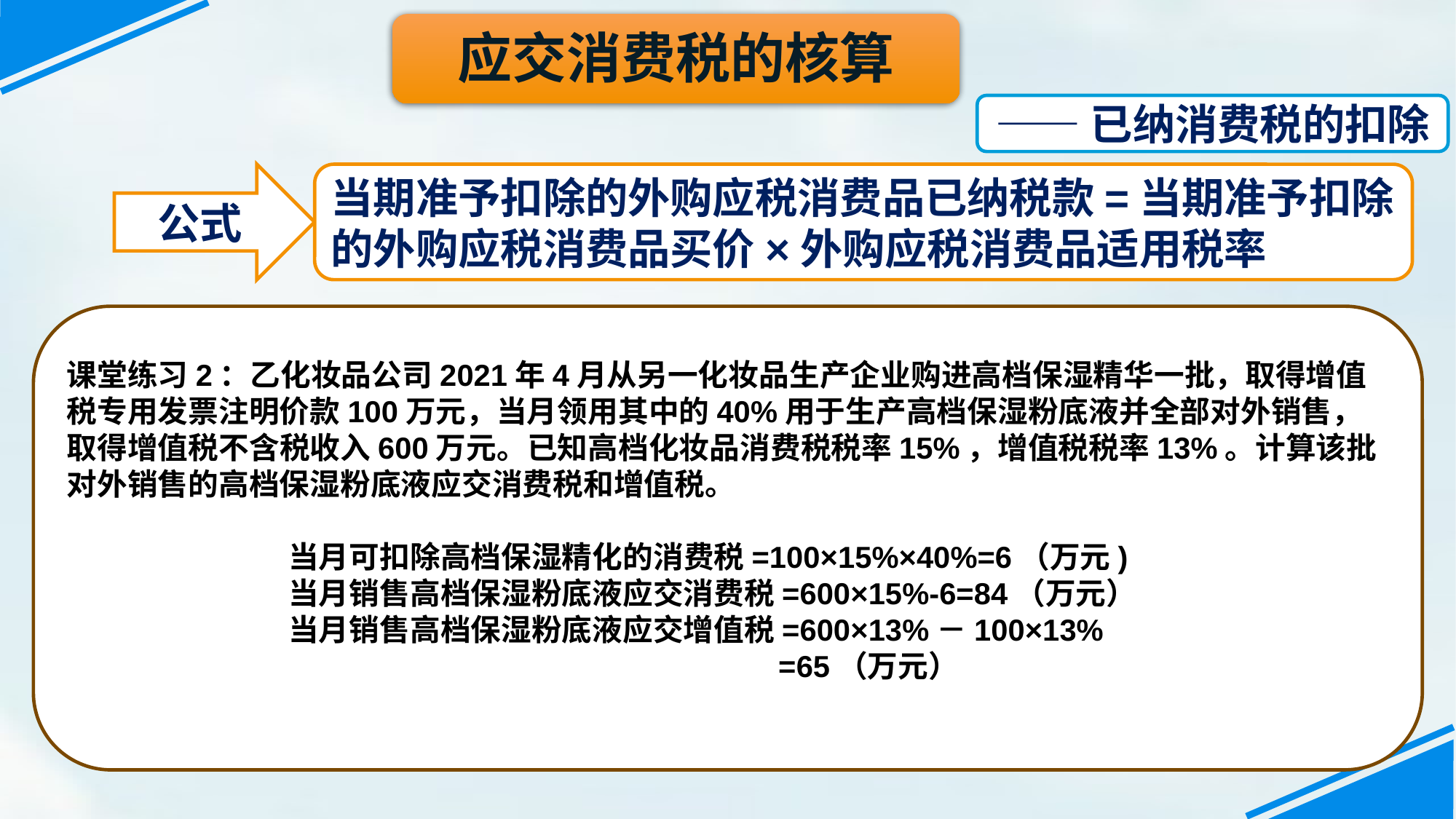

应交消费税的核算
——已纳消费税的扣除
公式
当期准予扣除的外购应税消费品已纳税款=当期准予扣除的外购应税消费品买价×外购应税消费品适用税率
课堂练习2：乙化妆品公司2021年4月从另一化妆品生产企业购进高档保湿精华一批，取得增值税专用发票注明价款100万元，当月领用其中的40%用于生产高档保湿粉底液并全部对外销售，取得增值税不含税收入600万元。已知高档化妆品消费税税率15%，增值税税率13%。计算该批对外销售的高档保湿粉底液应交消费税和增值税。

                               当月可扣除高档保湿精化的消费税=100×15%×40%=6（万元)
                               当月销售高档保湿粉底液应交消费税=600×15%-6=84（万元）
                               当月销售高档保湿粉底液应交增值税=600×13%－100×13%
                                                                                     =65（万元）